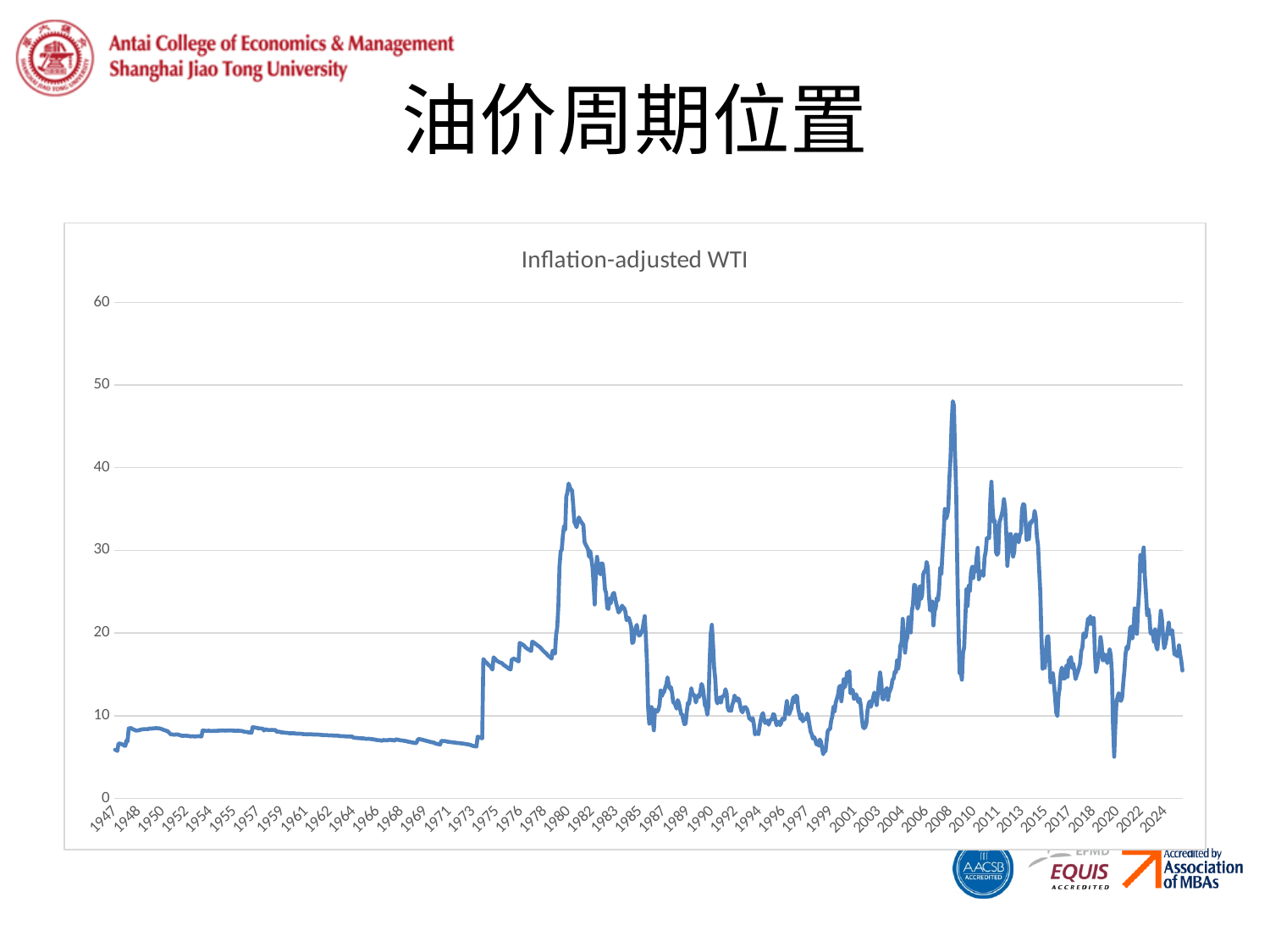

# 油价周期位置

### Chart:

| Category | Inflation-adjusted WTI |
|---|---|
| 17168 | 5.88268156424581 |
| 17199 | 5.8445883441258095 |
| 17227 | 5.743636363636364 |
| 17258 | 6.630000000000001 |
| 17288 | 6.645102505694761 |
| 17319 | 6.605978260869566 |
| 17349 | 6.56140350877193 |
| 17380 | 6.511607142857144 |
| 17411 | 6.386164623467601 |
| 17441 | 6.366652116979486 |
| 17472 | 7.001734605377276 |
| 17502 | 6.897052541648867 |
| 17533 | 8.465371621621621 |
| 17564 | 8.468948035487958 |
| 17593 | 8.530212765957447 |
| 17624 | 8.415617128463476 |
| 17654 | 8.34902124114952 |
| 17685 | 8.300621118012423 |
| 17715 | 8.215573770491803 |
| 17746 | 8.205485059353254 |
| 17777 | 8.229064039408867 |
| 17807 | 8.245989304812834 |
| 17838 | 8.297185430463577 |
| 17868 | 8.335135135135134 |
| 17899 | 8.34902124114952 |
| 17930 | 8.383939774153074 |
| 17958 | 8.383939774153074 |
| 17989 | 8.380434782608694 |
| 18019 | 8.383939774153074 |
| 18050 | 8.380434782608694 |
| 18080 | 8.458227848101266 |
| 18111 | 8.458227848101266 |
| 18142 | 8.44042105263158 |
| 18172 | 8.468948035487958 |
| 18203 | 8.458227848101266 |
| 18233 | 8.490470139771283 |
| 18264 | 8.526584432156529 |
| 18295 | 8.490470139771283 |
| 18323 | 8.47969543147208 |
| 18354 | 8.476109936575053 |
| 18384 | 8.43331931005469 |
| 18415 | 8.394472361809044 |
| 18445 | 8.328209389281263 |
| 18476 | 8.283471074380165 |
| 18507 | 8.23582580115037 |
| 18537 | 8.18204081632653 |
| 18568 | 8.148780487804876 |
| 18598 | 8.024819855884706 |
| 18629 | 7.898345153664303 |
| 18660 | 7.760743321718931 |
| 18688 | 7.7457496136012365 |
| 18719 | 7.733796296296296 |
| 18749 | 7.712966525586763 |
| 18780 | 7.730813729271115 |
| 18810 | 7.736781165573137 |
| 18841 | 7.751740139211138 |
| 18872 | 7.7011140991164035 |
| 18902 | 7.662844036697247 |
| 18933 | 7.616261398176292 |
| 18963 | 7.573101624480544 |
| 18994 | 7.578827977315689 |
| 19025 | 7.590306702006815 |
| 19054 | 7.596059113300493 |
| 19085 | 7.575963718820861 |
| 19115 | 7.573101624480544 |
| 19146 | 7.5559743686392755 |
| 19176 | 7.513493253373313 |
| 19207 | 7.510678156612963 |
| 19238 | 7.527600450619602 |
| 19268 | 7.510678156612963 |
| 19299 | 7.510678156612963 |
| 19329 | 7.505054286783975 |
| 19360 | 7.524774774774774 |
| 19391 | 7.538924407672058 |
| 19419 | 7.527600450619602 |
| 19450 | 7.510678156612963 |
| 19480 | 7.507865168539325 |
| 19511 | 8.21666044079193 |
| 19541 | 8.210526315789474 |
| 19572 | 8.19217877094972 |
| 19603 | 8.179992562290813 |
| 19633 | 8.16178107606679 |
| 19664 | 8.19217877094972 |
| 19694 | 8.186081131373278 |
| 19725 | 8.164810690423161 |
| 19756 | 8.149685068543906 |
| 19784 | 8.16784255477163 |
| 19815 | 8.189128816083395 |
| 19845 | 8.16784255477163 |
| 19876 | 8.164810690423161 |
| 19906 | 8.189128816083395 |
| 19937 | 8.19217877094972 |
| 19968 | 8.204401342782544 |
| 19998 | 8.232035928143713 |
| 20029 | 8.213592233009708 |
| 20059 | 8.21666044079193 |
| 20090 | 8.21666044079193 |
| 20121 | 8.201342281879194 |
| 20149 | 8.210526315789474 |
| 20180 | 8.210526315789474 |
| 20210 | 8.21666044079193 |
| 20241 | 8.235117933358291 |
| 20271 | 8.219730941704034 |
| 20302 | 8.232035928143713 |
| 20333 | 8.19217877094972 |
| 20363 | 8.201342281879194 |
| 20394 | 8.183035714285714 |
| 20424 | 8.186081131373278 |
| 20455 | 8.19828550130451 |
| 20486 | 8.189128816083395 |
| 20515 | 8.179992562290813 |
| 20546 | 8.16784255477163 |
| 20576 | 8.137624861265259 |
| 20607 | 8.101657458563535 |
| 20637 | 8.06009527299377 |
| 20668 | 8.054192603441962 |
| 20699 | 8.042413162705666 |
| 20729 | 7.995637949836422 |
| 20760 | 7.995637949836422 |
| 20790 | 7.960912052117263 |
| 20821 | 7.949403686302854 |
| 20852 | 8.613669064748201 |
| 20880 | 8.595118449389807 |
| 20911 | 8.573576799140708 |
| 20941 | 8.552142857142856 |
| 20972 | 8.518676627534685 |
| 21002 | 8.494501596310748 |
| 21033 | 8.467468175388966 |
| 21064 | 8.455508474576272 |
| 21094 | 8.455508474576272 |
| 21125 | 8.42872228088701 |
| 21155 | 8.219178082191782 |
| 21186 | 8.361033519553072 |
| 21217 | 8.343554006968642 |
| 21245 | 8.294423276757879 |
| 21276 | 8.274360746371803 |
| 21306 | 8.274360746371803 |
| 21337 | 8.282947077135939 |
| 21367 | 8.288681204569055 |
| 21398 | 8.274360746371803 |
| 21429 | 8.282947077135939 |
| 21459 | 8.282947077135939 |
| 21490 | 8.082901554404145 |
| 21520 | 8.07732136693131 |
| 21551 | 8.066184074457082 |
| 21582 | 8.068965517241379 |
| 21610 | 7.996548153261997 |
| 21641 | 7.9937888198757765 |
| 21671 | 7.977272727272728 |
| 21702 | 7.958090003435246 |
| 21732 | 7.947169811320755 |
| 21763 | 7.938999314599041 |
| 21794 | 7.920000000000001 |
| 21824 | 7.893015332197615 |
| 21855 | 7.893015332197615 |
| 21885 | 7.876912614756885 |
| 21916 | 7.887640449438202 |
| 21947 | 7.876912614756885 |
| 21976 | 7.876912614756885 |
| 22007 | 7.842247799593771 |
| 22037 | 7.834291511667231 |
| 22068 | 7.823708206686931 |
| 22098 | 7.839593908629443 |
| 22129 | 7.823708206686931 |
| 22160 | 7.823708206686931 |
| 22190 | 7.786890756302522 |
| 22221 | 7.779046339825387 |
| 22251 | 7.771217712177122 |
| 22282 | 7.763404825737266 |
| 22313 | 7.763404825737266 |
| 22341 | 7.763404825737266 |
| 22372 | 7.771217712177122 |
| 22402 | 7.763404825737266 |
| 22433 | 7.763404825737266 |
| 22463 | 7.742647058823529 |
| 22494 | 7.7374749498998 |
| 22525 | 7.727151434289526 |
| 22555 | 7.727151434289526 |
| 22586 | 7.727151434289526 |
| 22616 | 7.719426857714096 |
| 22647 | 7.711717709720373 |
| 22678 | 7.693789438724677 |
| 22706 | 7.67848856479947 |
| 22737 | 7.668321747765641 |
| 22767 | 7.6607142857142865 |
| 22798 | 7.668321747765641 |
| 22828 | 7.6657842488418275 |
| 22859 | 7.6505944517833555 |
| 22890 | 7.615384615384616 |
| 22920 | 7.625411454904543 |
| 22951 | 7.625411454904543 |
| 22981 | 7.625411454904543 |
| 23012 | 7.610381077529566 |
| 23043 | 7.600393700787403 |
| 23071 | 7.592920353982301 |
| 23102 | 7.600393700787403 |
| 23132 | 7.592920353982301 |
| 23163 | 7.568114995099641 |
| 23193 | 7.548387096774194 |
| 23224 | 7.533658536585366 |
| 23255 | 7.541015625000001 |
| 23285 | 7.533658536585366 |
| 23316 | 7.526315789473684 |
| 23346 | 7.5019430051813485 |
| 23377 | 7.487394957983193 |
| 23408 | 7.494661921708185 |
| 23437 | 7.487394957983193 |
| 23468 | 7.484975767366722 |
| 23498 | 7.4777275661717235 |
| 23529 | 7.470493389229281 |
| 23559 | 7.342359767891683 |
| 23590 | 7.335265700483091 |
| 23621 | 7.328185328185329 |
| 23651 | 7.318766066838045 |
| 23682 | 7.297661006087792 |
| 23712 | 7.28832 |
| 23743 | 7.281329923273657 |
| 23774 | 7.281329923273657 |
| 23802 | 7.27435324177579 |
| 23833 | 7.25812619502868 |
| 23863 | 7.2350698856416775 |
| 23894 | 7.205314773805758 |
| 23924 | 7.212159594680177 |
| 23955 | 7.219017432646592 |
| 23986 | 7.203036053130929 |
| 24016 | 7.196208530805687 |
| 24047 | 7.173543307086614 |
| 24077 | 7.151020408163265 |
| 24108 | 7.144291091593476 |
| 24139 | 7.0997506234413965 |
| 24167 | 7.077688004972032 |
| 24198 | 7.055762081784386 |
| 24228 | 7.04049459041731 |
| 24259 | 7.033971587399629 |
| 24289 | 7.0187981510015405 |
| 24320 | 6.975803981623278 |
| 24351 | 7.073587786259543 |
| 24381 | 7.052054794520548 |
| 24412 | 7.045620437956204 |
| 24442 | 7.0370595382746055 |
| 24473 | 7.041337386018237 |
| 24504 | 7.090909090909091 |
| 24532 | 7.090909090909091 |
| 24563 | 7.069486404833837 |
| 24593 | 7.069486404833837 |
| 24624 | 7.027027027027027 |
| 24654 | 7.005988023952096 |
| 24685 | 7.148059701492538 |
| 24716 | 7.126785714285713 |
| 24746 | 7.105637982195845 |
| 24777 | 7.063716814159292 |
| 24807 | 7.042941176470587 |
| 24838 | 7.022287390029325 |
| 24869 | 7.001754385964911 |
| 24898 | 6.981341107871721 |
| 24929 | 6.961046511627907 |
| 24959 | 6.940869565217391 |
| 24990 | 6.90086455331412 |
| 25020 | 6.861318051575932 |
| 25051 | 6.841714285714285 |
| 25082 | 6.822222222222222 |
| 25112 | 6.783569405099151 |
| 25143 | 6.764406779661017 |
| 25173 | 6.726404494382021 |
| 25204 | 6.707563025210083 |
| 25235 | 6.688826815642458 |
| 25263 | 7.022160664819944 |
| 25294 | 7.198347107438018 |
| 25324 | 7.178571428571429 |
| 25355 | 7.139344262295082 |
| 25385 | 7.10054347826087 |
| 25416 | 7.081300813008131 |
| 25447 | 7.0431266846361185 |
| 25477 | 7.005361930294907 |
| 25508 | 6.968 |
| 25538 | 6.93103448275862 |
| 25569 | 6.894459102902375 |
| 25600 | 6.858267716535432 |
| 25628 | 6.822454308093995 |
| 25659 | 6.787012987012987 |
| 25689 | 6.769430051813472 |
| 25720 | 6.734536082474228 |
| 25750 | 6.637017994858612 |
| 25781 | 6.62 |
| 25812 | 6.586224489795919 |
| 25842 | 6.552791878172589 |
| 25873 | 6.51969696969697 |
| 25903 | 6.976884422110554 |
| 25934 | 6.959398496240603 |
| 25965 | 6.959398496240603 |
| 25993 | 6.942000000000001 |
| 26024 | 6.924688279301745 |
| 26054 | 6.8903225806451625 |
| 26085 | 6.8562962962962954 |
| 26115 | 6.839408866995074 |
| 26146 | 6.822604422604423 |
| 26177 | 6.805882352941178 |
| 26207 | 6.789242053789731 |
| 26238 | 6.772682926829268 |
| 26268 | 6.7562043795620434 |
| 26299 | 6.739805825242718 |
| 26330 | 6.707246376811594 |
| 26359 | 6.707246376811594 |
| 26390 | 6.691084337349397 |
| 26420 | 6.675 |
| 26451 | 6.658992805755396 |
| 26481 | 6.643062200956938 |
| 26512 | 6.627207637231504 |
| 26543 | 6.595724465558195 |
| 26573 | 6.580094786729857 |
| 26604 | 6.549056603773585 |
| 26634 | 6.53364705882353 |
| 26665 | 6.503044496487119 |
| 26696 | 6.45767441860465 |
| 26724 | 6.39815668202765 |
| 26755 | 6.354233409610984 |
| 26785 | 6.325284738041002 |
| 26816 | 6.2823529411764705 |
| 26846 | 6.2823529411764705 |
| 26877 | 7.470666666666666 |
| 26908 | 7.437610619469025 |
| 26938 | 7.372368421052631 |
| 26969 | 7.324183006535947 |
| 26999 | 7.260907127429805 |
| 27030 | 16.85 |
| 27061 | 16.67188160676533 |
| 27089 | 16.497489539748955 |
| 27120 | 16.394594594594594 |
| 27150 | 16.225925925925925 |
| 27181 | 16.0934693877551 |
| 27211 | 15.995537525354969 |
| 27242 | 15.803206412825652 |
| 27273 | 15.584584980237153 |
| 27303 | 17.068235294117645 |
| 27334 | 16.902524271844662 |
| 27364 | 16.772254335260115 |
| 27395 | 16.643977055449334 |
| 27426 | 16.549049429657792 |
| 27454 | 16.486363636363638 |
| 27485 | 16.424150943396224 |
| 27515 | 16.39322033898305 |
| 27546 | 16.270654205607478 |
| 27576 | 16.12 |
| 27607 | 16.06051660516605 |
| 27638 | 15.942857142857141 |
| 27668 | 15.855737704918035 |
| 27699 | 15.74104882459313 |
| 27729 | 15.656115107913669 |
| 27760 | 15.6 |
| 27791 | 16.786046511627905 |
| 27820 | 16.853571428571428 |
| 27851 | 16.920855614973263 |
| 27881 | 16.830851063829787 |
| 27912 | 16.74179894179894 |
| 27942 | 16.65368421052632 |
| 27973 | 16.56649214659686 |
| 28004 | 18.822916666666668 |
| 28034 | 18.72538860103627 |
| 28065 | 18.66092943201377 |
| 28095 | 18.565068493150687 |
| 28126 | 18.470187393526405 |
| 28157 | 18.283305227655987 |
| 28185 | 18.191275167785236 |
| 28216 | 18.07 |
| 28246 | 18.00996677740864 |
| 28277 | 17.920661157024792 |
| 28307 | 17.832236842105264 |
| 28338 | 18.95744680851064 |
| 28369 | 18.895595432300162 |
| 28399 | 18.80357142857143 |
| 28430 | 18.68225806451613 |
| 28460 | 18.592295345104336 |
| 28491 | 18.473684210526315 |
| 28522 | 18.385714285714286 |
| 28550 | 18.269716088328074 |
| 28581 | 18.12676056338028 |
| 28611 | 17.95813953488372 |
| 28642 | 17.82 |
| 28672 | 17.683969465648854 |
| 28703 | 17.576631259484063 |
| 28734 | 17.418045112781954 |
| 28764 | 17.262295081967213 |
| 28795 | 17.16 |
| 28825 | 17.05891016200294 |
| 28856 | 16.90948905109489 |
| 28887 | 17.86560693641618 |
| 28915 | 17.686695278969957 |
| 28946 | 17.511331444759207 |
| 28976 | 19.77310924369748 |
| 29007 | 20.634349030470915 |
| 29037 | 23.23972602739726 |
| 29068 | 28.046132971506104 |
| 29099 | 29.879032258064516 |
| 29129 | 30.079787234042552 |
| 29160 | 31.815789473684212 |
| 29190 | 32.96488946684005 |
| 29221 | 32.5 |
| 29252 | 36.53164556962025 |
| 29281 | 37.00374531835207 |
| 29312 | 38.084054388133495 |
| 29342 | 37.71113831089351 |
| 29373 | 37.345454545454544 |
| 29403 | 37.300242130750604 |
| 29434 | 35.625 |
| 29465 | 33.4684147794994 |
| 29495 | 33.15230224321133 |
| 29526 | 32.803738317757016 |
| 29556 | 33.40277777777778 |
| 29587 | 33.99082568807339 |
| 29618 | 33.68181818181818 |
| 29646 | 33.45372460496614 |
| 29677 | 33.26599326599327 |
| 29707 | 33.04347826086956 |
| 29738 | 31.027624309392262 |
| 29768 | 30.688524590163933 |
| 29799 | 30.455531453362255 |
| 29830 | 30.161117078410314 |
| 29860 | 29.22912205567452 |
| 29891 | 29.936034115138593 |
| 29921 | 29.011689691817217 |
| 29952 | 27.969279661016948 |
| 29983 | 25.994508975712773 |
| 30011 | 23.45765575501584 |
| 30042 | 27.464210526315796 |
| 30072 | 29.22356621480709 |
| 30103 | 28.20061855670103 |
| 30133 | 27.327999999999996 |
| 30164 | 27.104401228249746 |
| 30195 | 28.44564994882293 |
| 30225 | 28.369418960244648 |
| 30256 | 27.180612244897958 |
| 30286 | 25.324053224155577 |
| 30317 | 24.850051072522984 |
| 30348 | 23.041836734693877 |
| 30376 | 22.914984709480123 |
| 30407 | 24.16578947368421 |
| 30437 | 23.588709677419352 |
| 30468 | 24.325955734406435 |
| 30498 | 24.74428857715431 |
| 30529 | 24.864935064935068 |
| 30560 | 24.169123505976092 |
| 30590 | 23.53154761904762 |
| 30621 | 23.021958456973298 |
| 30651 | 22.49230769230769 |
| 30682 | 22.681880509304605 |
| 30713 | 22.917251461988304 |
| 30742 | 23.31737609329446 |
| 30773 | 23.119109390125846 |
| 30803 | 23.00057971014493 |
| 30834 | 22.5402700096432 |
| 30864 | 21.54328530259366 |
| 30895 | 21.853448275862068 |
| 30926 | 21.836275071633235 |
| 30956 | 21.34795432921028 |
| 30987 | 20.813333333333336 |
| 31017 | 18.800587677725115 |
| 31048 | 18.92145695364238 |
| 31079 | 20.010705550329256 |
| 31107 | 20.62325842696629 |
| 31138 | 20.998037383177568 |
| 31168 | 20.09882462686567 |
| 31199 | 19.69445581395349 |
| 31229 | 19.79259052924791 |
| 31260 | 20.063855421686746 |
| 31291 | 20.412044403330253 |
| 31321 | 21.23469124423963 |
| 31352 | 22.04966972477064 |
| 31382 | 19.39528767123288 |
| 31413 | 16.28489535941765 |
| 31444 | 10.979726526891522 |
| 31472 | 9.021118240146656 |
| 31503 | 9.218638454461821 |
| 31533 | 11.051669724770644 |
| 31564 | 9.603126142595977 |
| 31594 | 8.245205479452055 |
| 31625 | 10.740656934306571 |
| 31656 | 10.574672727272727 |
| 31686 | 10.512304900181487 |
| 31717 | 10.744076086956522 |
| 31747 | 11.317039711191336 |
| 31778 | 13.062549371633752 |
| 31809 | 12.366976744186045 |
| 31837 | 12.725401069518716 |
| 31868 | 12.90287488908607 |
| 31898 | 13.40150442477876 |
| 31929 | 13.767859030837004 |
| 31959 | 14.636994727592269 |
| 31990 | 13.835275590551182 |
| 32021 | 13.278360941586747 |
| 32051 | 13.462121739130433 |
| 32082 | 12.788214904679377 |
| 32112 | 11.633200692041523 |
| 32143 | 11.538620689655172 |
| 32174 | 11.253614457831326 |
| 32203 | 10.857733905579398 |
| 32234 | 11.896331058020477 |
| 32264 | 11.575863829787233 |
| 32295 | 10.926610169491527 |
| 32325 | 10.201215189873418 |
| 32356 | 10.175394957983194 |
| 32387 | 9.44289539748954 |
| 32417 | 8.976180150125105 |
| 32448 | 9.062394014962594 |
| 32478 | 10.511582435791217 |
| 32509 | 11.573217821782178 |
| 32540 | 11.434440789473685 |
| 32568 | 12.411702127659575 |
| 32599 | 13.331600324939075 |
| 32629 | 12.631333872271624 |
| 32660 | 12.57365028203062 |
| 32690 | 12.307084337349396 |
| 32721 | 11.604144578313251 |
| 32752 | 12.246250000000002 |
| 32782 | 12.496794258373207 |
| 32813 | 12.279269261318507 |
| 32843 | 13.023467933491688 |
| 32874 | 13.850964705882353 |
| 32905 | 13.472062500000002 |
| 32933 | 12.384167962674962 |
| 32964 | 11.244344453064391 |
| 32994 | 11.018481797056545 |
| 33025 | 10.130392609699769 |
| 33055 | 11.139954022988507 |
| 33086 | 16.106170212765957 |
| 33117 | 19.830837735849055 |
| 33147 | 21.003868065967012 |
| 33178 | 18.843679880329095 |
| 33208 | 15.888867362146051 |
| 33239 | 14.452873051224945 |
| 33270 | 11.875326409495548 |
| 33298 | 11.491691394658753 |
| 33329 | 12.02216136195411 |
| 33359 | 12.217699115044248 |
| 33390 | 11.582426470588235 |
| 33420 | 12.26696035242291 |
| 33451 | 12.38407027818448 |
| 33482 | 12.444131386861313 |
| 33512 | 13.205422740524783 |
| 33543 | 12.716037735849055 |
| 33573 | 11.015383502170767 |
| 33604 | 10.614316702819956 |
| 33635 | 10.689826839826841 |
| 33664 | 10.607102803738318 |
| 33695 | 11.326786226685796 |
| 33725 | 11.69162491052255 |
| 33756 | 12.457173447537475 |
| 33786 | 12.079729537366548 |
| 33817 | 11.827414772727272 |
| 33848 | 12.107413182140327 |
| 33878 | 11.938348623853212 |
| 33909 | 11.16591133004926 |
| 33939 | 10.637709065354883 |
| 33970 | 10.419117647058822 |
| 34001 | 10.93035639412998 |
| 34029 | 11.075129099790649 |
| 34060 | 10.994853963838663 |
| 34090 | 10.785852981969489 |
| 34121 | 10.308108108108108 |
| 34151 | 9.64393079584775 |
| 34182 | 9.700980662983426 |
| 34213 | 9.421324137931034 |
| 34243 | 9.720535714285713 |
| 34274 | 8.921383561643836 |
| 34304 | 7.736021872863977 |
| 34335 | 7.9972658920027335 |
| 34366 | 7.858486707566463 |
| 34394 | 7.773487423521415 |
| 34425 | 8.679619565217392 |
| 34455 | 9.455186440677966 |
| 34486 | 10.057200811359026 |
| 34516 | 10.328167115902964 |
| 34547 | 9.621744966442952 |
| 34578 | 9.12176825184193 |
| 34608 | 9.246184738955824 |
| 34639 | 9.42456608811749 |
| 34669 | 8.917255163224517 |
| 34700 | 9.323720930232557 |
| 34731 | 9.578131212723658 |
| 34759 | 9.569444444444446 |
| 34790 | 10.209881422924902 |
| 34820 | 10.123076923076923 |
| 34851 | 9.42755905511811 |
| 34881 | 8.842726081258192 |
| 34912 | 9.19777632439503 |
| 34943 | 9.287655127367735 |
| 34973 | 8.862019543973943 |
| 35004 | 9.129603122966818 |
| 35034 | 9.649902534113059 |
| 35065 | 9.519327731092437 |
| 35096 | 9.596516129032258 |
| 35125 | 10.71434083601286 |
| 35156 | 11.777450352338246 |
| 35186 | 10.597826086956522 |
| 35217 | 10.179323548181237 |
| 35247 | 10.592101910828026 |
| 35278 | 10.89618320610687 |
| 35309 | 11.86569435637286 |
| 35339 | 12.276864728192162 |
| 35370 | 11.653308128544424 |
| 35400 | 12.44764299182904 |
| 35431 | 12.316562107904641 |
| 35462 | 10.847714464621166 |
| 35490 | 10.24543178973717 |
| 35521 | 9.619512195121949 |
| 35551 | 10.160975609756095 |
| 35582 | 9.333707865168542 |
| 35612 | 9.545760598503739 |
| 35643 | 9.667537313432835 |
| 35674 | 9.575806451612904 |
| 35704 | 10.26798761609907 |
| 35735 | 9.729499072356218 |
| 35765 | 8.831644004944375 |
| 35796 | 8.045555555555556 |
| 35827 | 7.732592592592591 |
| 35855 | 7.231851851851851 |
| 35886 | 7.424907521578299 |
| 35916 | 7.128413284132841 |
| 35947 | 6.5447174447174445 |
| 35977 | 6.729411764705883 |
| 36008 | 6.377478580171358 |
| 36039 | 7.132110091743119 |
| 36069 | 6.8482001220256254 |
| 36100 | 6.107861060329067 |
| 36130 | 5.3518248175182475 |
| 36161 | 5.905646630236794 |
| 36192 | 5.687795992714025 |
| 36220 | 6.938592233009708 |
| 36251 | 8.152622061482822 |
| 36281 | 8.340361445783133 |
| 36312 | 8.406144578313253 |
| 36342 | 9.390881823635274 |
| 36373 | 9.923877917414723 |
| 36404 | 11.100357568533967 |
| 36434 | 10.5051754907793 |
| 36465 | 11.565676959619953 |
| 36495 | 12.05118483412322 |
| 36526 | 12.52238629651506 |
| 36557 | 13.466470588235296 |
| 36586 | 13.634035087719298 |
| 36617 | 11.747922761849033 |
| 36647 | 13.112383177570095 |
| 36678 | 14.417770034843207 |
| 36708 | 13.445628257093228 |
| 36739 | 14.100521134916042 |
| 36770 | 15.22258064516129 |
| 36800 | 14.837492811960896 |
| 36831 | 15.402985074626864 |
| 36861 | 12.714089347079039 |
| 36892 | 13.139179954441913 |
| 36923 | 13.122613636363637 |
| 36951 | 12.065417376490629 |
| 36982 | 12.120068027210884 |
| 37012 | 12.599661590524533 |
| 37043 | 12.114800225098481 |
| 37073 | 11.629650507328073 |
| 37104 | 12.078128523111612 |
| 37135 | 11.334306569343067 |
| 37165 | 9.754391891891892 |
| 37196 | 8.643718309859157 |
| 37226 | 8.499098083427283 |
| 37257 | 8.633989870568374 |
| 37288 | 9.088314606741573 |
| 37316 | 10.670924369747901 |
| 37347 | 11.428109313998883 |
| 37377 | 11.741281337047354 |
| 37408 | 11.083296213808463 |
| 37438 | 11.674000000000001 |
| 37469 | 12.263933518005539 |
| 37500 | 12.800110619469026 |
| 37530 | 12.418874172185433 |
| 37561 | 11.289586776859503 |
| 37591 | 12.622442244224422 |
| 37622 | 14.07075575027382 |
| 37653 | 15.238888888888887 |
| 37681 | 14.230016313213701 |
| 37712 | 12.0278384279476 |
| 37742 | 12.000656096227447 |
| 37773 | 13.086619333697431 |
| 37803 | 13.060860097985847 |
| 37834 | 13.355121951219513 |
| 37865 | 11.92123176661264 |
| 37895 | 12.794699837750134 |
| 37926 | 13.108216216216215 |
| 37956 | 13.518598382749326 |
| 37987 | 14.34814814814815 |
| 38018 | 14.513765399035888 |
| 38047 | 15.32485301977552 |
| 38078 | 15.271184631803628 |
| 38108 | 16.694155154091394 |
| 38139 | 15.699100052938062 |
| 38169 | 16.78381808566896 |
| 38200 | 18.52706131078224 |
| 38231 | 18.883561643835616 |
| 38261 | 21.719811320754715 |
| 38292 | 19.717683881064165 |
| 38322 | 17.630359937402194 |
| 38353 | 19.068475991649272 |
| 38384 | 19.447297297297297 |
| 38412 | 21.937752459865354 |
| 38443 | 21.358389261744964 |
| 38473 | 20.076136363636362 |
| 38504 | 22.655033557046977 |
| 38534 | 23.492047203694202 |
| 38565 | 25.842223355430903 |
| 38596 | 25.726659959758546 |
| 38626 | 24.43425414364641 |
| 38657 | 22.95507319535588 |
| 38687 | 23.400000000000002 |
| 38718 | 25.638635223281486 |
| 38749 | 24.108024072216647 |
| 38777 | 24.5678517776665 |
| 38808 | 27.084304932735428 |
| 38838 | 27.487928464977642 |
| 38869 | 27.427552031714566 |
| 38899 | 28.60512567767373 |
| 38930 | 27.958292443572127 |
| 38961 | 24.565384615384612 |
| 38991 | 22.747102526002973 |
| 39022 | 22.925049504950493 |
| 39052 | 23.82245199409158 |
| 39083 | 20.92274266726308 |
| 39114 | 22.63316130169518 |
| 39142 | 23.010015198160634 |
| 39173 | 24.232943507654053 |
| 39203 | 23.94079949698919 |
| 39234 | 25.39853498943224 |
| 39264 | 27.870695510180493 |
| 39295 | 27.18977979168573 |
| 39326 | 29.895131553079164 |
| 39356 | 32.14111573210956 |
| 39387 | 35.00554938956715 |
| 39417 | 33.838303104826316 |
| 39448 | 34.17053927436915 |
| 39479 | 34.96828673120594 |
| 39508 | 38.574641130392415 |
| 39539 | 41.041310261659696 |
| 39569 | 45.44635887141742 |
| 39600 | 48.03824098812212 |
| 39630 | 47.52310333491617 |
| 39661 | 41.591202158306274 |
| 39692 | 37.026275031181896 |
| 39722 | 27.552247747643957 |
| 39753 | 21.01926784985433 |
| 39783 | 15.135242528311528 |
| 39814 | 15.362024790853713 |
| 39845 | 14.360170188759078 |
| 39873 | 17.611896750511775 |
| 39904 | 18.2579016402691 |
| 39934 | 21.661987963684503 |
| 39965 | 25.303971320824996 |
| 39995 | 23.28092545849129 |
| 40026 | 25.726658776021726 |
| 40057 | 25.09892940364401 |
| 40087 | 27.315076971396106 |
| 40118 | 28.03539040849959 |
| 40148 | 26.664274179077694 |
| 40179 | 28.052858088722136 |
| 40210 | 27.43341571513386 |
| 40238 | 29.15404894342383 |
| 40269 | 30.30979333311868 |
| 40299 | 26.50614386304018 |
| 40330 | 27.05951684860427 |
| 40360 | 27.374646722272008 |
| 40391 | 27.495766853429878 |
| 40422 | 26.911831405337303 |
| 40452 | 29.165201908370808 |
| 40483 | 29.88715333120816 |
| 40513 | 31.501143002286003 |
| 40544 | 31.533317961724695 |
| 40575 | 31.488521753237976 |
| 40603 | 35.99849358428307 |
| 40634 | 38.30159799726007 |
| 40664 | 35.15804738307696 |
| 40695 | 33.40933960837344 |
| 40725 | 33.63348787683844 |
| 40756 | 29.781341494697177 |
| 40787 | 29.468969139044205 |
| 40817 | 29.724277839029767 |
| 40848 | 33.37770558482891 |
| 40878 | 33.83662745408695 |
| 40909 | 34.31641225059471 |
| 40940 | 34.9298599827442 |
| 40969 | 36.20002884527135 |
| 41000 | 35.1666543041272 |
| 41030 | 32.296371434942486 |
| 41061 | 28.128249111690675 |
| 41091 | 30.00367470143051 |
| 41122 | 31.943910437634287 |
| 41153 | 31.981299915589897 |
| 41183 | 30.161113461521854 |
| 41214 | 29.230310185125123 |
| 41244 | 29.77021983297365 |
| 41275 | 31.879540225916028 |
| 41306 | 31.918329848843243 |
| 41334 | 31.2460715854005 |
| 41365 | 30.981677933709236 |
| 41395 | 31.88712035292139 |
| 41426 | 32.146959495794704 |
| 41456 | 35.034693001288105 |
| 41487 | 35.60610993077925 |
| 41518 | 35.49917788510945 |
| 41548 | 33.560806097514 |
| 41579 | 31.273302007689022 |
| 41609 | 32.4436453802206 |
| 41640 | 31.36734555098433 |
| 41671 | 33.38594845190132 |
| 41699 | 33.311302048909454 |
| 41730 | 33.66823417967759 |
| 41760 | 33.64050008863826 |
| 41791 | 34.78305954955297 |
| 41821 | 34.0214233383018 |
| 41852 | 31.711109239450856 |
| 41883 | 30.615091145668842 |
| 41913 | 27.72690898370046 |
| 41944 | 24.945333631526314 |
| 41974 | 19.57494539728764 |
| 42005 | 15.689912970133802 |
| 42036 | 16.7638585547841 |
| 42064 | 15.806522697223448 |
| 42095 | 17.979273734029853 |
| 42125 | 19.506499972573955 |
| 42156 | 19.63316881051263 |
| 42186 | 16.67912987220313 |
| 42217 | 14.04788411690816 |
| 42248 | 14.936715256549528 |
| 42278 | 15.164743640975379 |
| 42309 | 13.907914140586596 |
| 42339 | 12.20057116179693 |
| 42370 | 10.397724403750022 |
| 42401 | 9.964607139245626 |
| 42430 | 12.302167338709676 |
| 42461 | 13.299608355091383 |
| 42491 | 15.208822952366244 |
| 42522 | 15.832355071558807 |
| 42552 | 14.505145751163052 |
| 42583 | 14.501070485771894 |
| 42614 | 14.611901681759381 |
| 42644 | 16.06198369329158 |
| 42675 | 14.715278523794963 |
| 42705 | 16.706685295317698 |
| 42736 | 16.80910277565697 |
| 42767 | 17.09244854634722 |
| 42795 | 15.776409230315057 |
| 42826 | 16.30955842305062 |
| 42856 | 15.497450861461287 |
| 42887 | 14.43314507112052 |
| 42917 | 14.891481025044731 |
| 42948 | 15.282951917547301 |
| 42979 | 15.768701686042972 |
| 43009 | 16.313121893068857 |
| 43040 | 17.865773766195954 |
| 43070 | 18.218518593248724 |
| 43101 | 19.965522645353392 |
| 43132 | 19.45240833730749 |
| 43160 | 19.60493154417274 |
| 43191 | 20.65124866621108 |
| 43221 | 21.764809084819294 |
| 43252 | 21.08956329824953 |
| 43282 | 22.038739879146863 |
| 43313 | 21.094400050861665 |
| 43344 | 21.722168909755656 |
| 43374 | 21.831927586916276 |
| 43405 | 17.58901636618447 |
| 43435 | 15.281108689029818 |
| 43466 | 15.868008124769858 |
| 43497 | 16.91977309242497 |
| 43525 | 17.837633761606437 |
| 43556 | 19.515814961231502 |
| 43586 | 18.585250062672348 |
| 43617 | 16.70557534294883 |
| 43647 | 17.487353499972638 |
| 43678 | 16.697573778687374 |
| 43709 | 17.322856140077214 |
| 43739 | 16.36709377612724 |
| 43770 | 17.249717890948855 |
| 43800 | 18.059157870316668 |
| 43831 | 17.314135539716045 |
| 43862 | 15.20586306653809 |
| 43891 | 8.828329639331049 |
| 43922 | 5.041947881514812 |
| 43952 | 8.708610565984628 |
| 43983 | 11.625259685187636 |
| 44013 | 12.290905431349477 |
| 44044 | 12.73550417251539 |
| 44075 | 11.889137182352105 |
| 44105 | 11.805515540548326 |
| 44136 | 12.239116020405426 |
| 44166 | 13.995916731859033 |
| 44197 | 15.443251002326386 |
| 44228 | 17.47189583151537 |
| 44256 | 18.35678712615208 |
| 44287 | 18.05592123769339 |
| 44317 | 18.938838467384986 |
| 44348 | 20.56680580695209 |
| 44378 | 20.790248745242955 |
| 44409 | 19.369023875168654 |
| 44440 | 20.401033795474955 |
| 44470 | 22.98298906439854 |
| 44501 | 22.141924654979487 |
| 44531 | 19.919018824384093 |
| 44562 | 22.974141897487808 |
| 44593 | 25.12229153852913 |
| 44621 | 29.439900927758664 |
| 44652 | 27.50982389754039 |
| 44682 | 29.333777321583664 |
| 44713 | 30.35706539420887 |
| 44743 | 26.87448294568387 |
| 44774 | 24.753389663981135 |
| 44805 | 22.172113311809895 |
| 44835 | 22.917386795713792 |
| 44866 | 22.031080520106592 |
| 44896 | 19.953682632325773 |
| 44927 | 20.2803738317757 |
| 44958 | 19.87800023882498 |
| 44986 | 18.94902251999881 |
| 45017 | 20.46206473000548 |
| 45047 | 18.40733756214641 |
| 45078 | 18.01880308715254 |
| 45108 | 19.47855489716527 |
| 45139 | 20.73711855437744 |
| 45170 | 22.69398192430069 |
| 45200 | 21.71251377363458 |
| 45231 | 19.669184353770202 |
| 45261 | 18.16509304095746 |
| 45292 | 18.669502960031508 |
| 45323 | 19.37322761733897 |
| 45352 | 20.313033671144833 |
| 45383 | 21.268241879009377 |
| 45413 | 19.932170913968196 |
| 45444 | 19.870469547888902 |
| 45474 | 20.34786934807983 |
| 45505 | 19.039954668593676 |
| 45536 | 17.400992850586466 |
| 45566 | 17.794235083849866 |
| 45597 | 17.241640833120027 |
| 45627 | 17.22074413654783 |
| 45658 | 18.51450706079239 |
| 45689 | 17.44770541787194 |
| 45717 | 16.653536285843902 |
| 45748 | 15.47235429459823 |